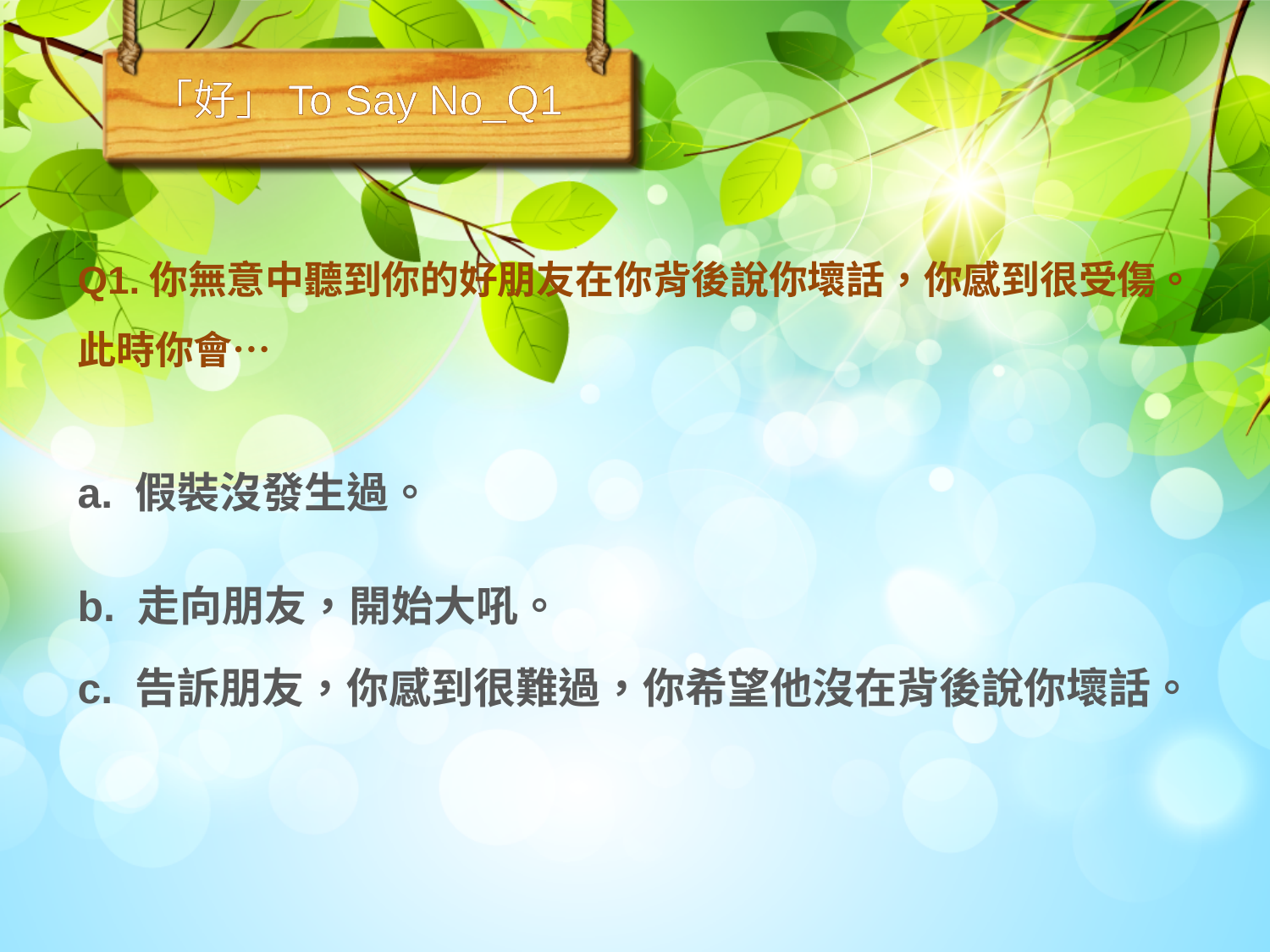

「好」To Say No_Q1
Q1.你無意中聽到你的好朋友在你背後說你壞話，你感到很受傷。此時你會…

a. 假裝沒發生過。

b. 走向朋友，開始大吼。

c. 告訴朋友，你感到很難過，你希望他沒在背後說你壞話。